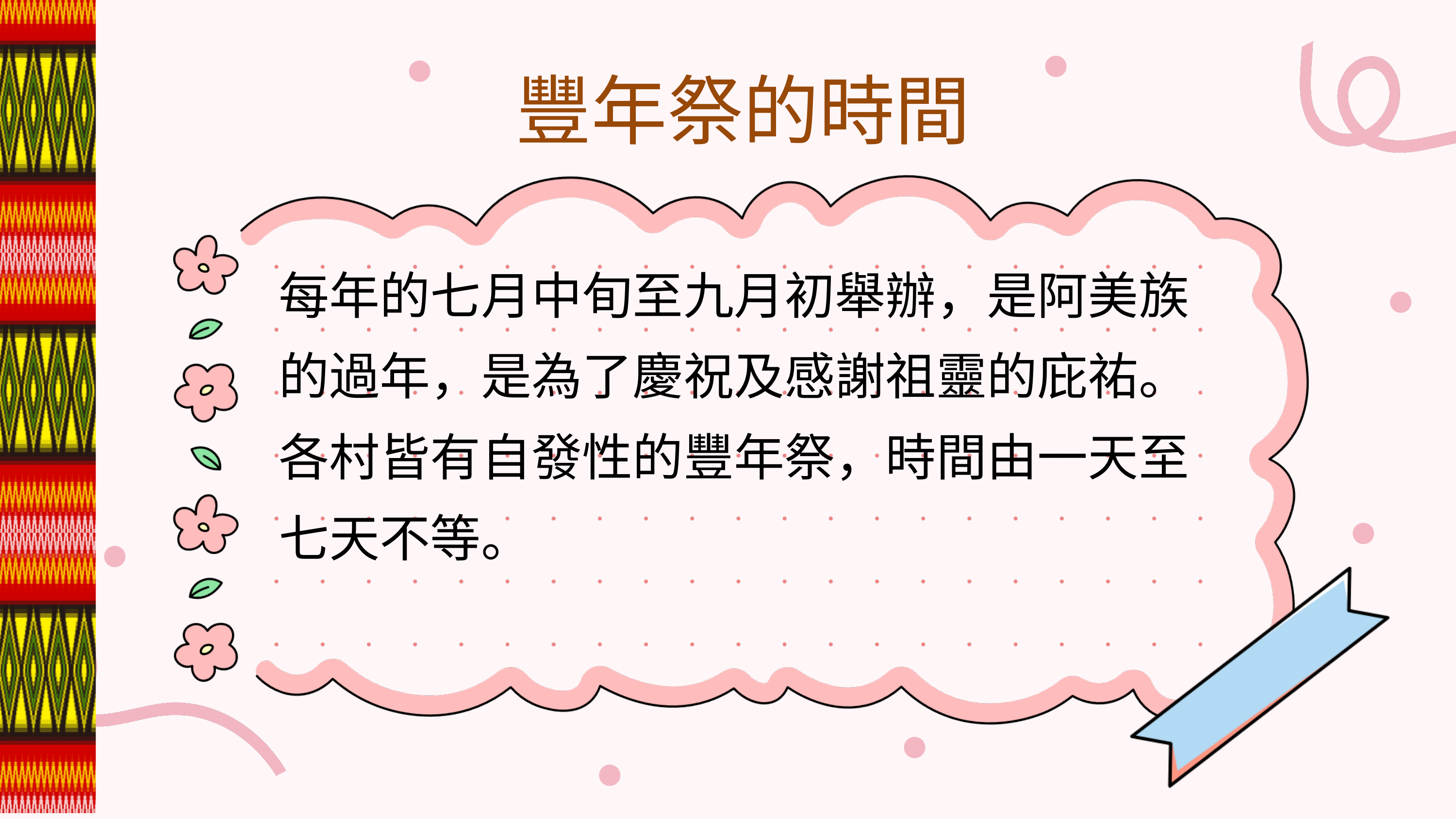

豐年祭的時間

每年的七月中旬至九月初舉辦，是阿美族的過年，是為了慶祝及感謝祖靈的庇祐。各村皆有自發性的豐年祭，時間由一天至七天不等。